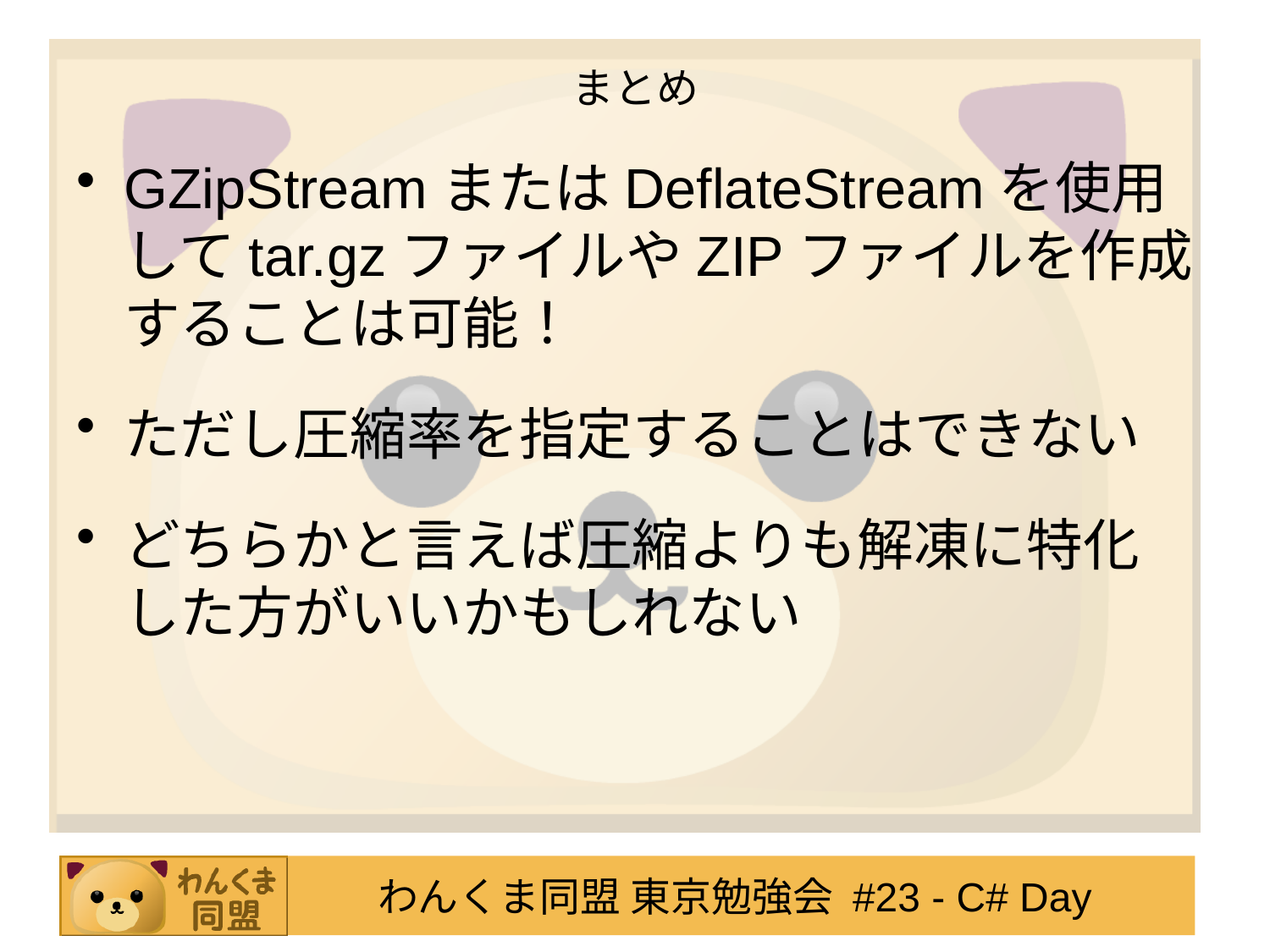

# まとめ
GZipStreamまたはDeflateStreamを使用してtar.gzファイルやZIPファイルを作成することは可能！
ただし圧縮率を指定することはできない
どちらかと言えば圧縮よりも解凍に特化した方がいいかもしれない